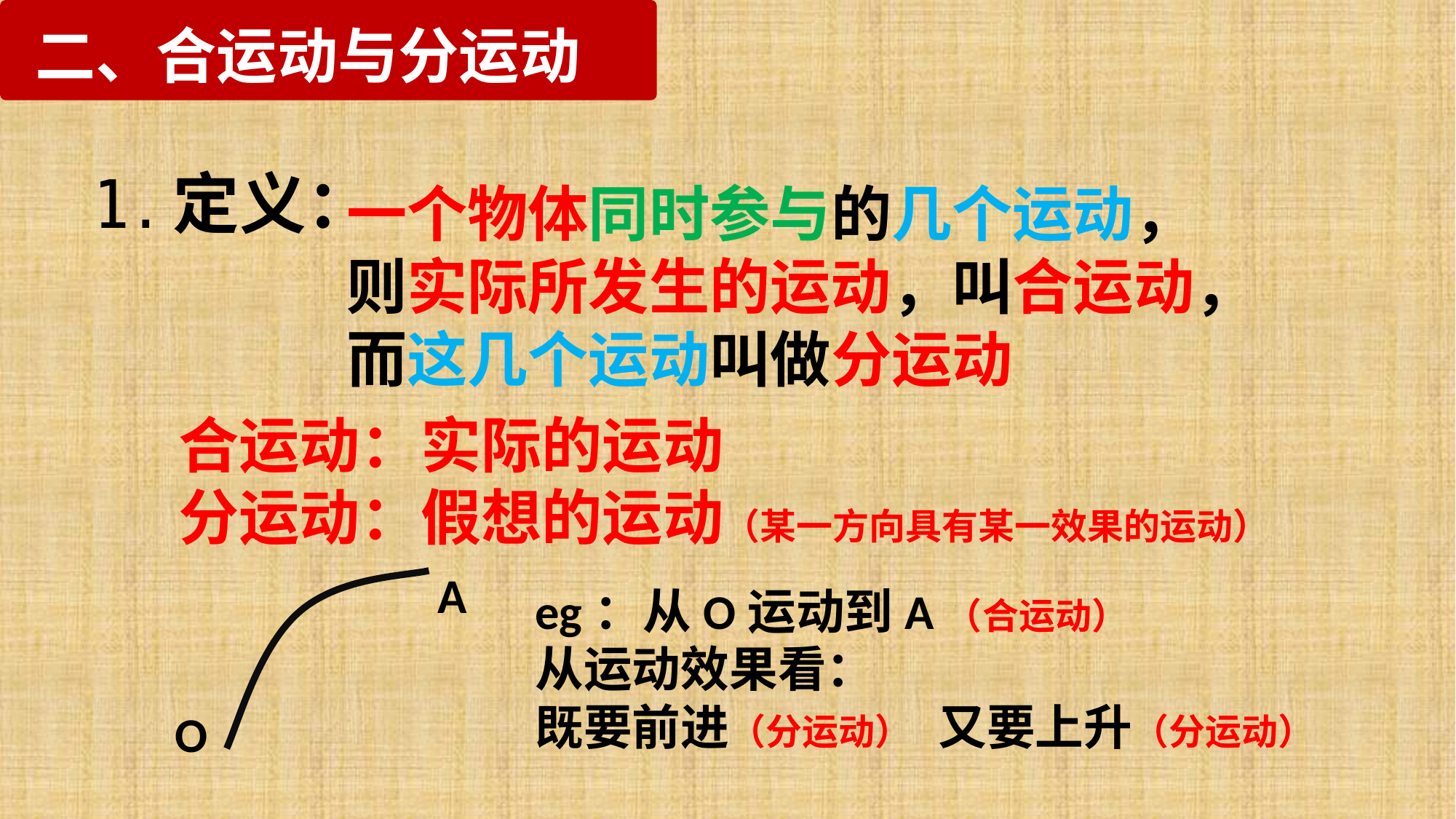

二、合运动与分运动
1.定义：
一个物体同时参与的几个运动，则实际所发生的运动，叫合运动，而这几个运动叫做分运动
合运动：实际的运动
分运动：假想的运动（某一方向具有某一效果的运动）
A

O
eg：从O运动到A（合运动）
从运动效果看：
既要前进（分运动）  又要上升（分运动）